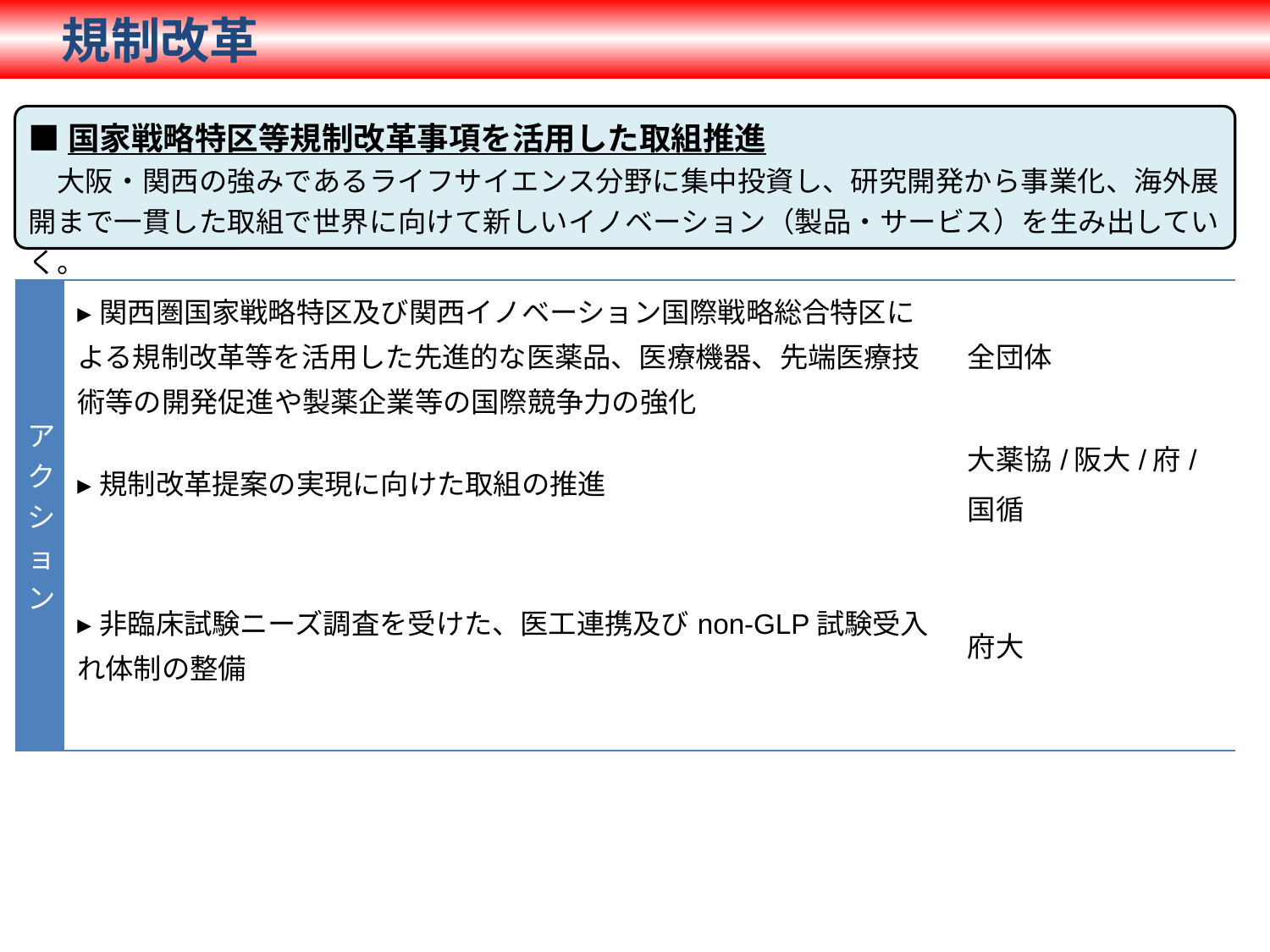

規制改革
■国家戦略特区等規制改革事項を活用した取組推進
　大阪・関西の強みであるライフサイエンス分野に集中投資し、研究開発から事業化、海外展開まで一貫した取組で世界に向けて新しいイノベーション（製品・サービス）を生み出していく。
| アクション | ▸関西圏国家戦略特区及び関西イノベーション国際戦略総合特区による規制改革等を活用した先進的な医薬品、医療機器、先端医療技術等の開発促進や製薬企業等の国際競争力の強化 | 全団体 |
| --- | --- | --- |
|  | ▸規制改革提案の実現に向けた取組の推進 | 大薬協/阪大/府/ 国循 |
|  | ▸非臨床試験ニーズ調査を受けた、医工連携及びnon-GLP試験受入れ体制の整備 | 府大 |